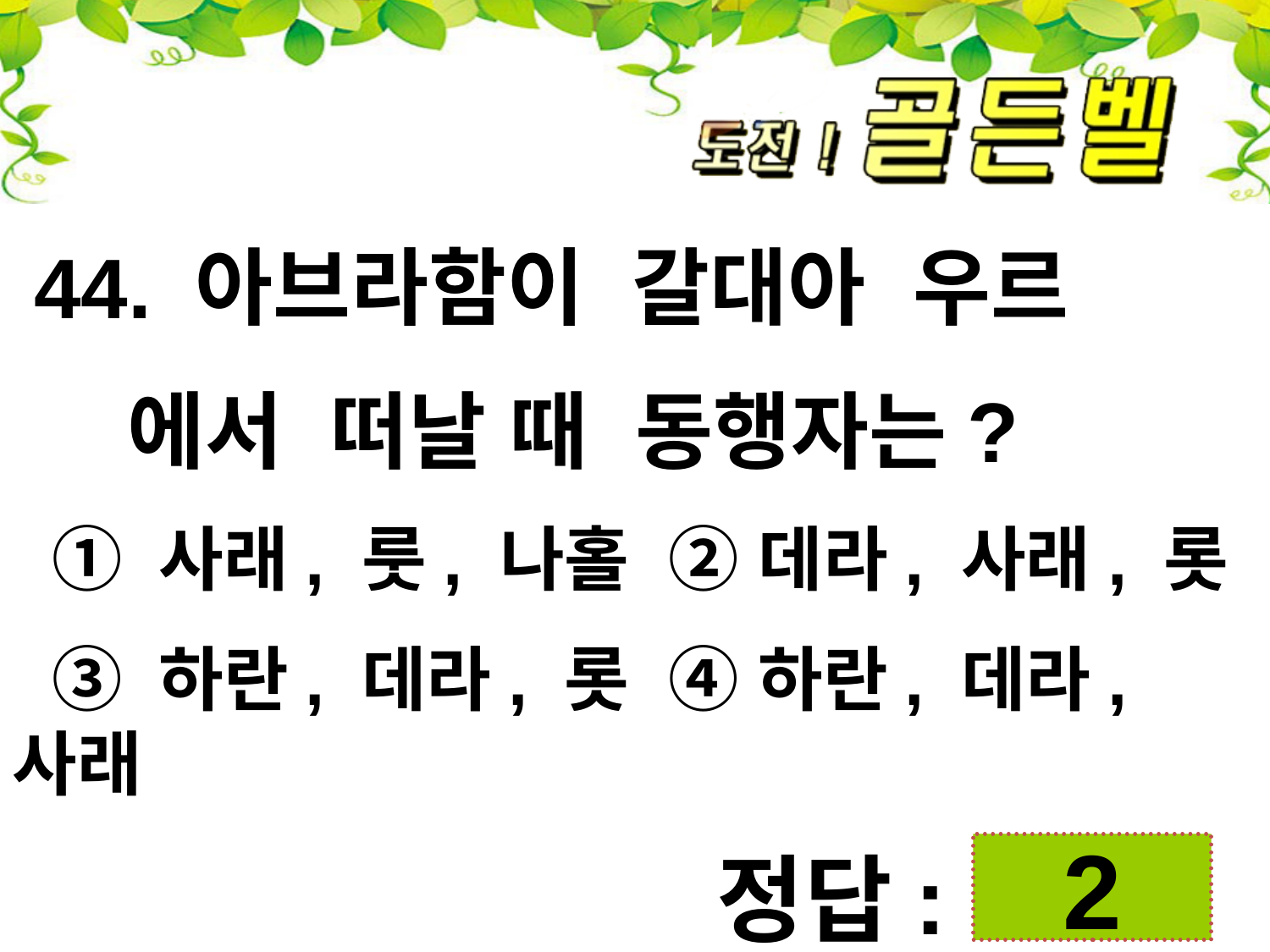

44. 아브라함이  갈대아  우르
    에서  떠날 때  동행자는?
  ① 사래, 룻, 나홀  ② 데라, 사래, 롯
  ③ 하란, 데라, 롯  ④ 하란, 데라, 사래
첨성대
정답:
2